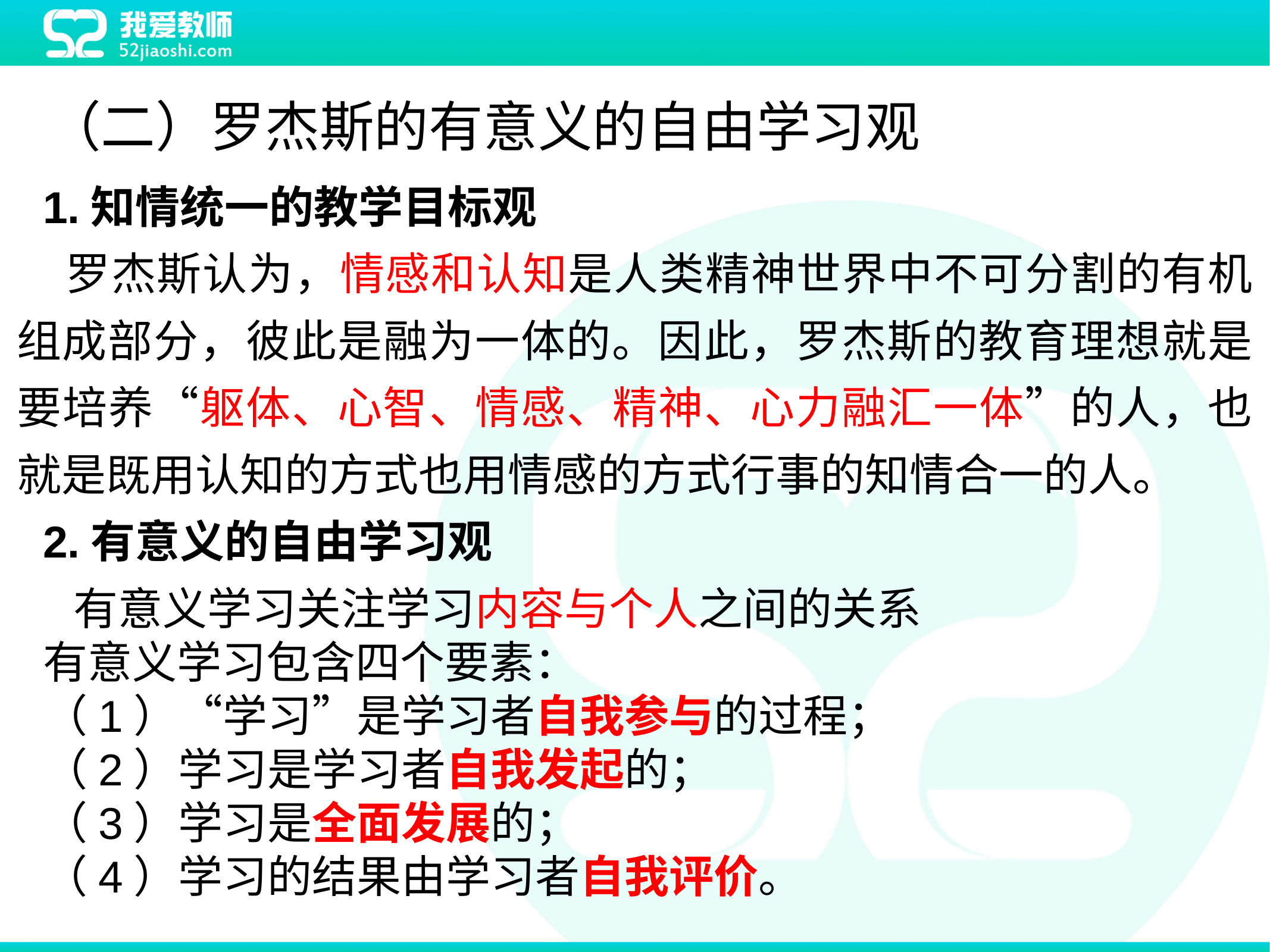

（二）罗杰斯的有意义的自由学习观
1.知情统一的教学目标观
 罗杰斯认为，情感和认知是人类精神世界中不可分割的有机组成部分，彼此是融为一体的。因此，罗杰斯的教育理想就是要培养“躯体、心智、情感、精神、心力融汇一体”的人，也就是既用认知的方式也用情感的方式行事的知情合一的人。
2.有意义的自由学习观
  有意义学习关注学习内容与个人之间的关系
有意义学习包含四个要素：
（1）“学习”是学习者自我参与的过程；
（2）学习是学习者自我发起的；
（3）学习是全面发展的；
（4）学习的结果由学习者自我评价。